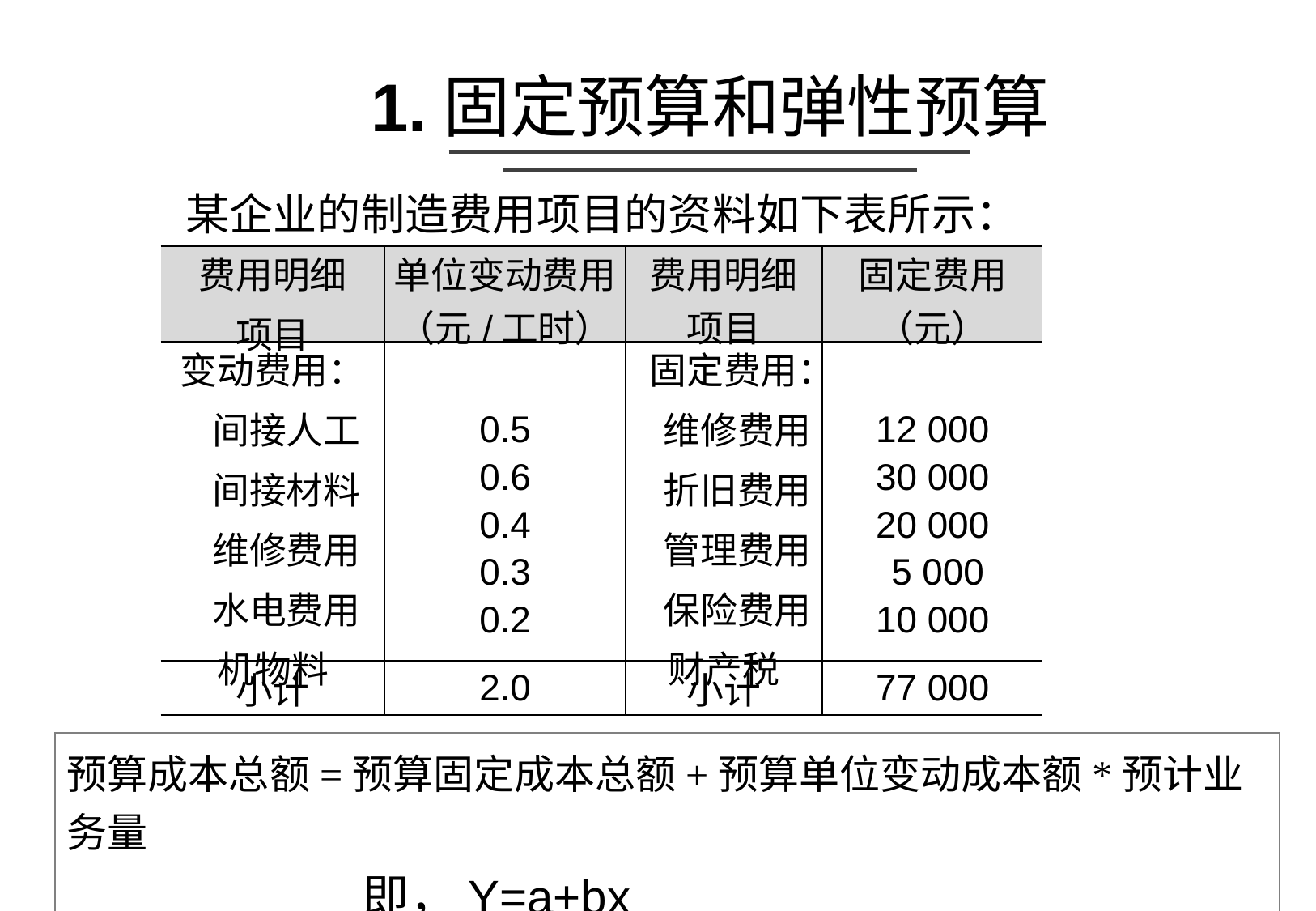

# 1.固定预算和弹性预算
某企业的制造费用项目的资料如下表所示：
| 费用明细 项目 | 单位变动费用（元/工时） | 费用明细项目 | 固定费用（元） |
| --- | --- | --- | --- |
| 变动费用： 间接人工 间接材料 维修费用 水电费用 机物料 | 0.5 0.6 0.4 0.3 0.2 | 固定费用： 维修费用 折旧费用 管理费用 保险费用 财产税 | 12 000 30 000 20 000 5 000 10 000 |
| 小计 | 2.0 | 小计 | 77 000 |
预算成本总额=预算固定成本总额+预算单位变动成本额*预计业务量
                           即，Y=a+bx